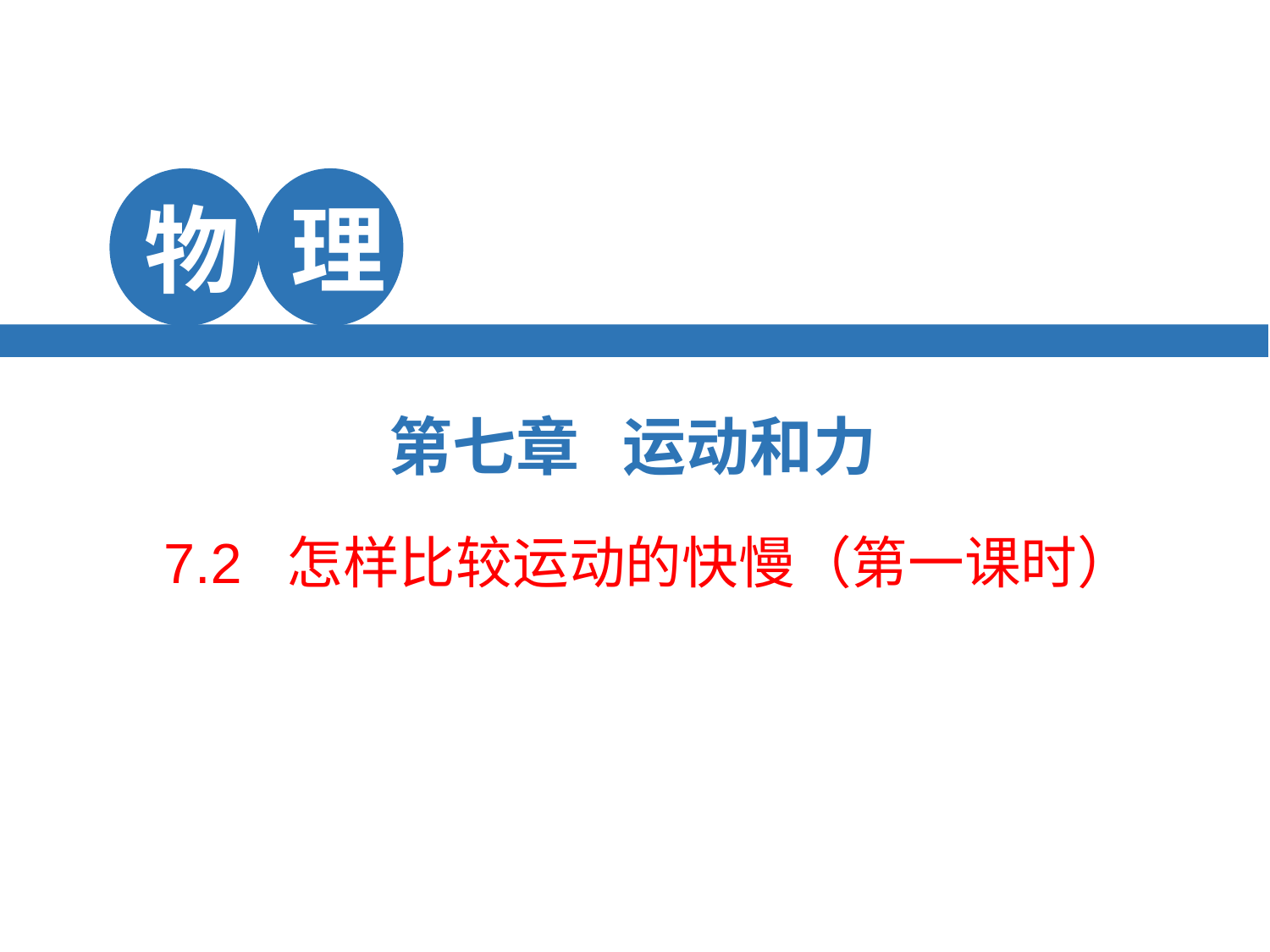

物
理

第七章   运动和力
学  视
  7.2  怎样比较运动的快慢（第一课时）